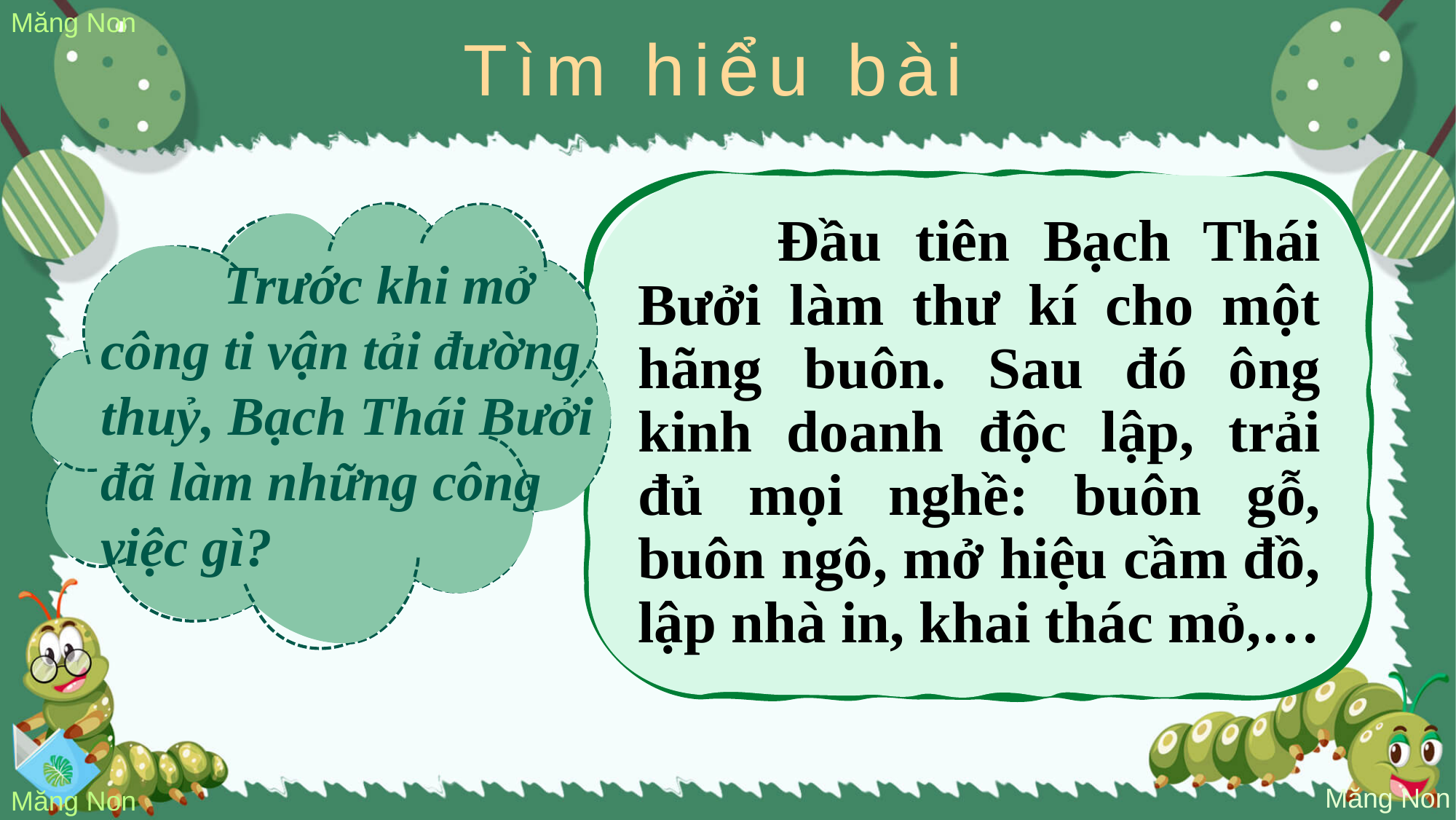

Tìm hiểu bài

	 Đầu tiên Bạch Thái Bưởi làm thư kí cho một hãng buôn. Sau đó ông kinh doanh độc lập, trải đủ mọi nghề: buôn gỗ, buôn ngô, mở hiệu cầm đồ, lập nhà in, khai thác mỏ,…
	 Trước khi mở công ti vận tải đường thuỷ, Bạch Thái Bưởi đã làm những công việc gì?
生词解析